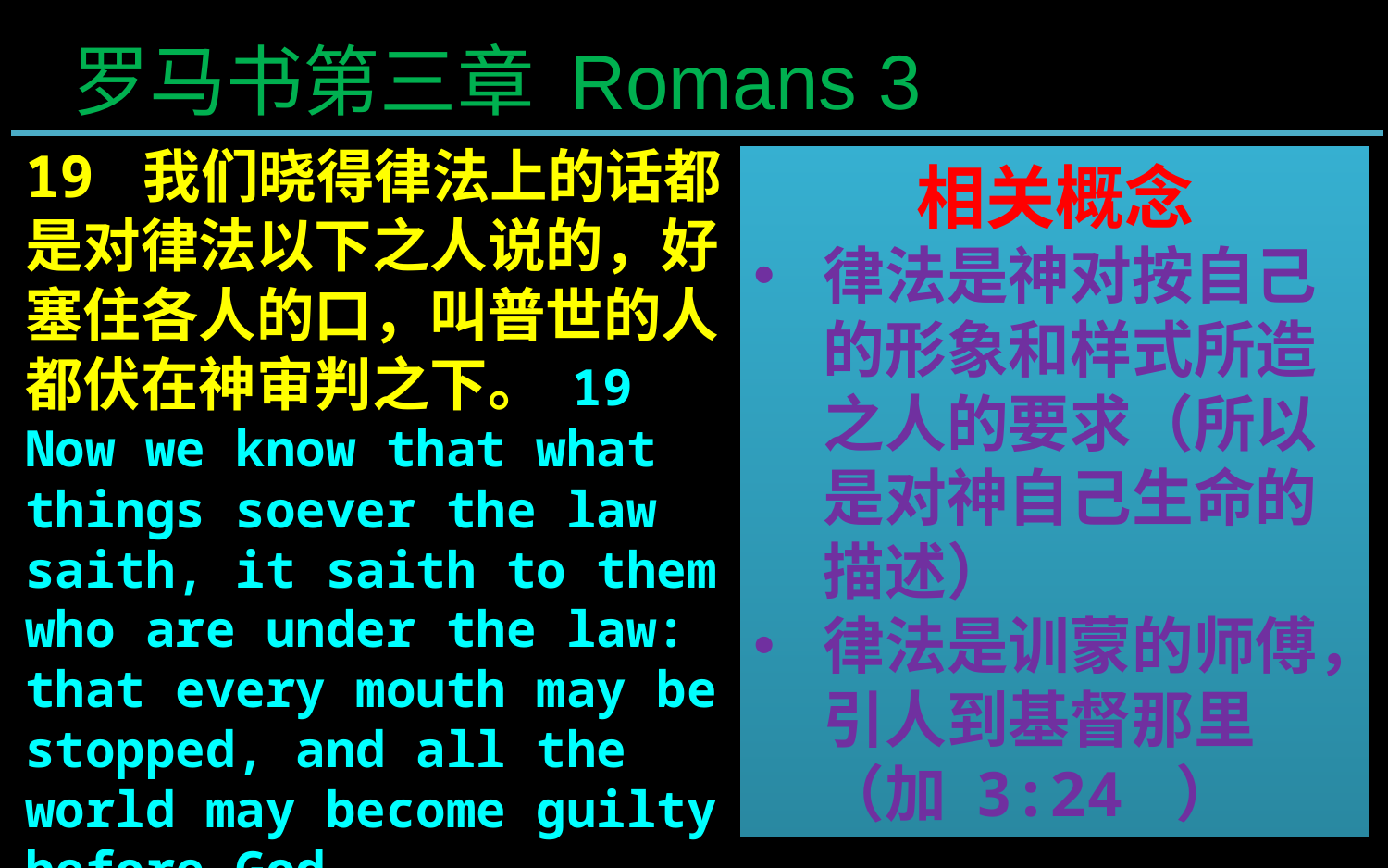

罗马书第三章 Romans 3
19 我们晓得律法上的话都是对律法以下之人说的，好塞住各人的口，叫普世的人都伏在神审判之下。 19 Now we know that what things soever the law saith, it saith to them who are under the law: that every mouth may be stopped, and all the world may become guilty before God.
相关概念
律法是神对按自己的形象和样式所造之人的要求（所以是对神自己生命的描述）
律法是训蒙的师傅，引人到基督那里（加 3:24 ）